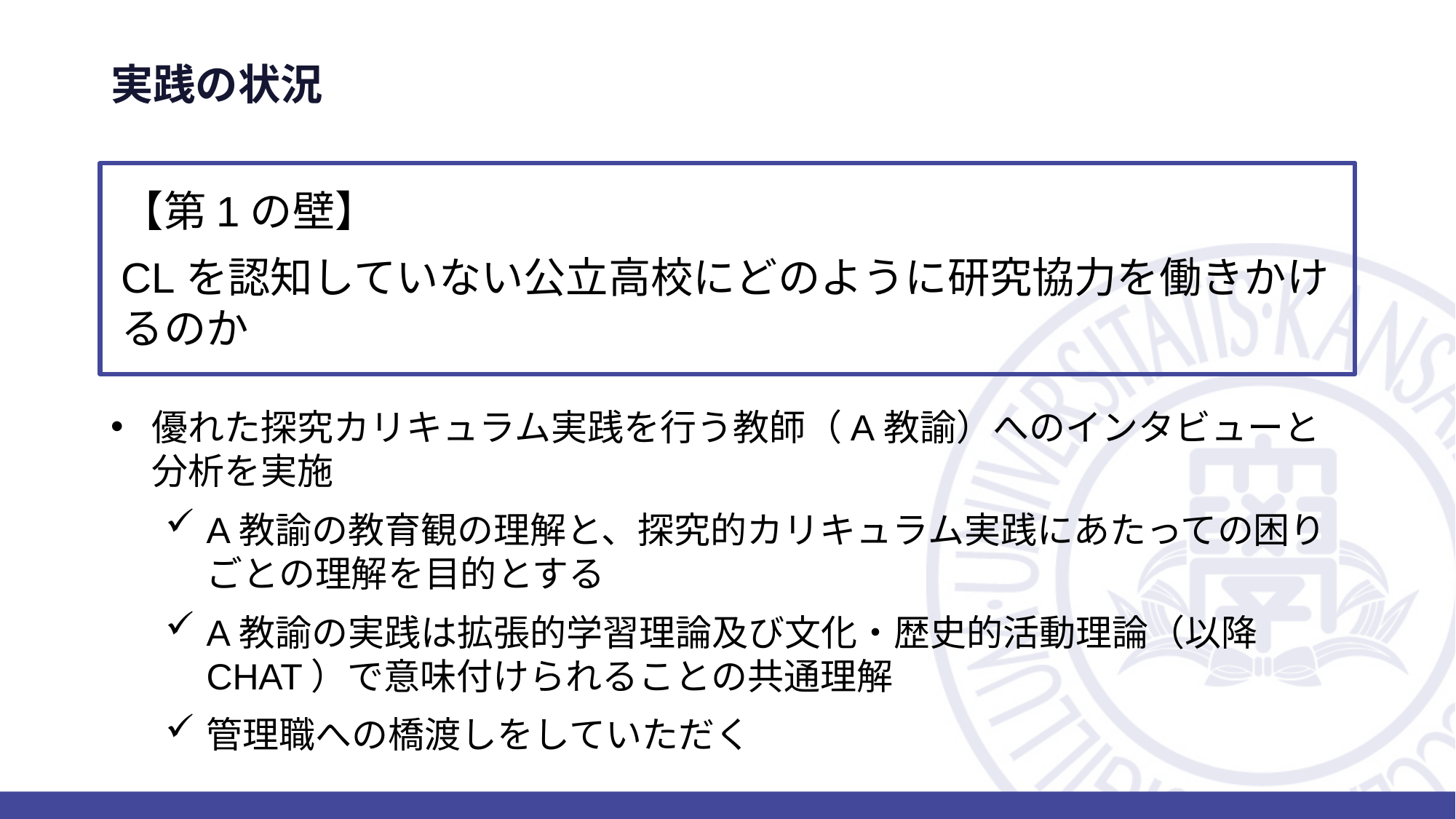

# 実践の状況
【第1の壁】
CLを認知していない公立高校にどのように研究協力を働きかけるのか
優れた探究カリキュラム実践を行う教師（A教諭）へのインタビューと分析を実施
A教諭の教育観の理解と、探究的カリキュラム実践にあたっての困りごとの理解を目的とする
A教諭の実践は拡張的学習理論及び文化・歴史的活動理論（以降CHAT）で意味付けられることの共通理解
管理職への橋渡しをしていただく